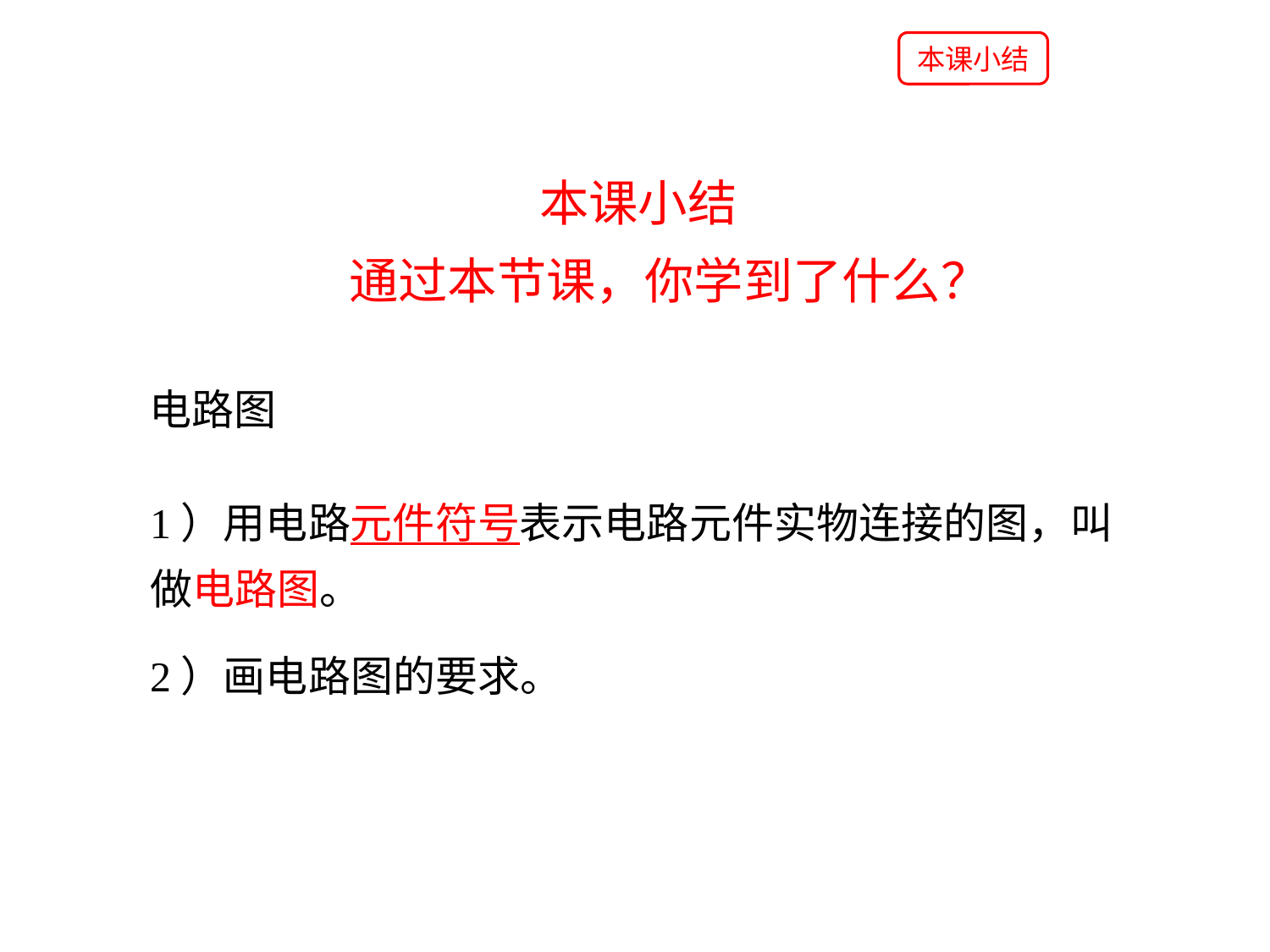

本课小结
本课小结
通过本节课，你学到了什么？
电路图
1）用电路元件符号表示电路元件实物连接的图，叫做电路图。
2）画电路图的要求。